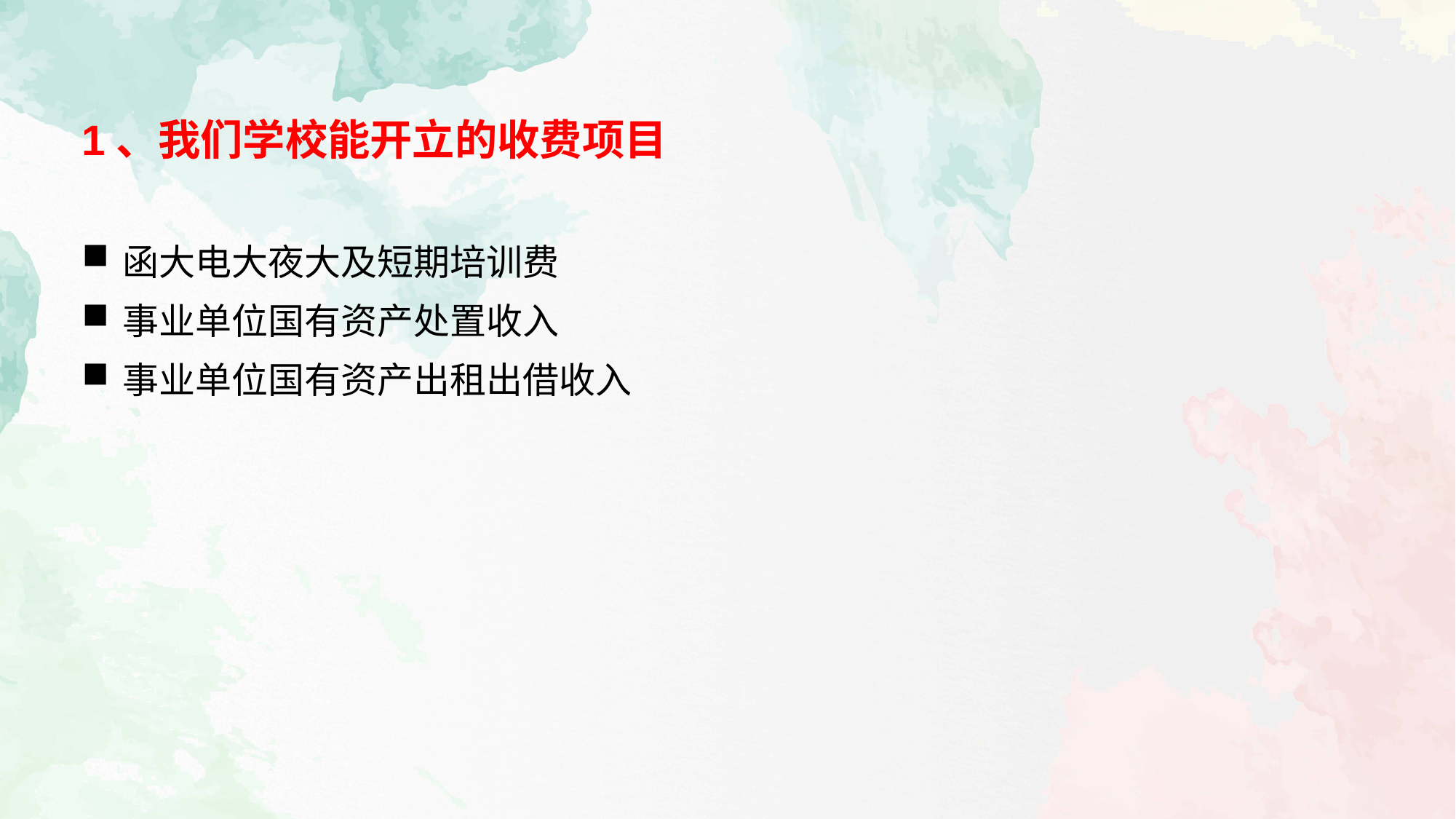

1、我们学校能开立的收费项目

函大电大夜大及短期培训费
事业单位国有资产处置收入
事业单位国有资产出租出借收入